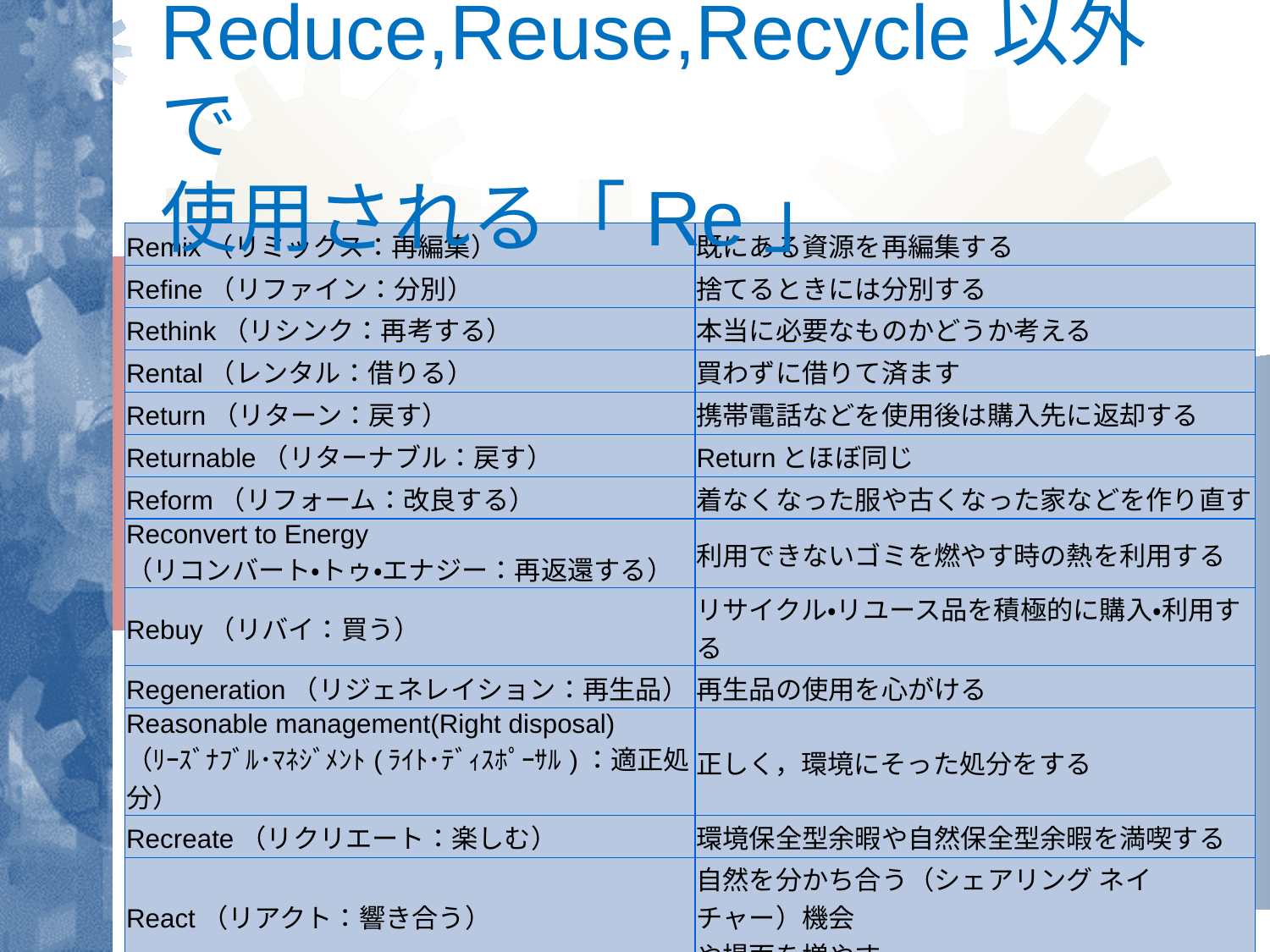

# Reduce,Reuse,Recycle以外で 使用される「Re」
| Remix（リミックス：再編集） | 既にある資源を再編集する |
| --- | --- |
| Refine（リファイン：分別） | 捨てるときには分別する |
| Rethink（リシンク：再考する） | 本当に必要なものかどうか考える |
| Rental（レンタル：借りる） | 買わずに借りて済ます |
| Return（リターン：戻す） | 携帯電話などを使用後は購入先に返却する |
| Returnable（リターナブル：戻す） | Returnとほぼ同じ |
| Reform（リフォーム：改良する） | 着なくなった服や古くなった家などを作り直す |
| Reconvert to Energy （リコンバート・トゥ・エナジー：再返還する） | 利用できないゴミを燃やす時の熱を利用する |
| Rebuy（リバイ：買う） | リサイクル・リユース品を積極的に購入・利用する |
| Regeneration（リジェネレイション：再生品） | 再生品の使用を心がける |
| Reasonable management(Right disposal) （ﾘｰｽﾞﾅﾌﾞﾙ･ﾏﾈｼﾞﾒﾝﾄ(ﾗｲﾄ･ﾃﾞｨｽﾎﾟｰｻﾙ)：適正処分） | 正しく，環境にそった処分をする |
| Recreate（リクリエート：楽しむ） | 環境保全型余暇や自然保全型余暇を満喫する |
| React（リアクト：響き合う） | 自然を分かち合う（シェアリング ネイチャー）機会 や場面を増やす |
| Restore（レストア：復元する） | 自然環境の復元や生態系サービスを 持続的に利用 |